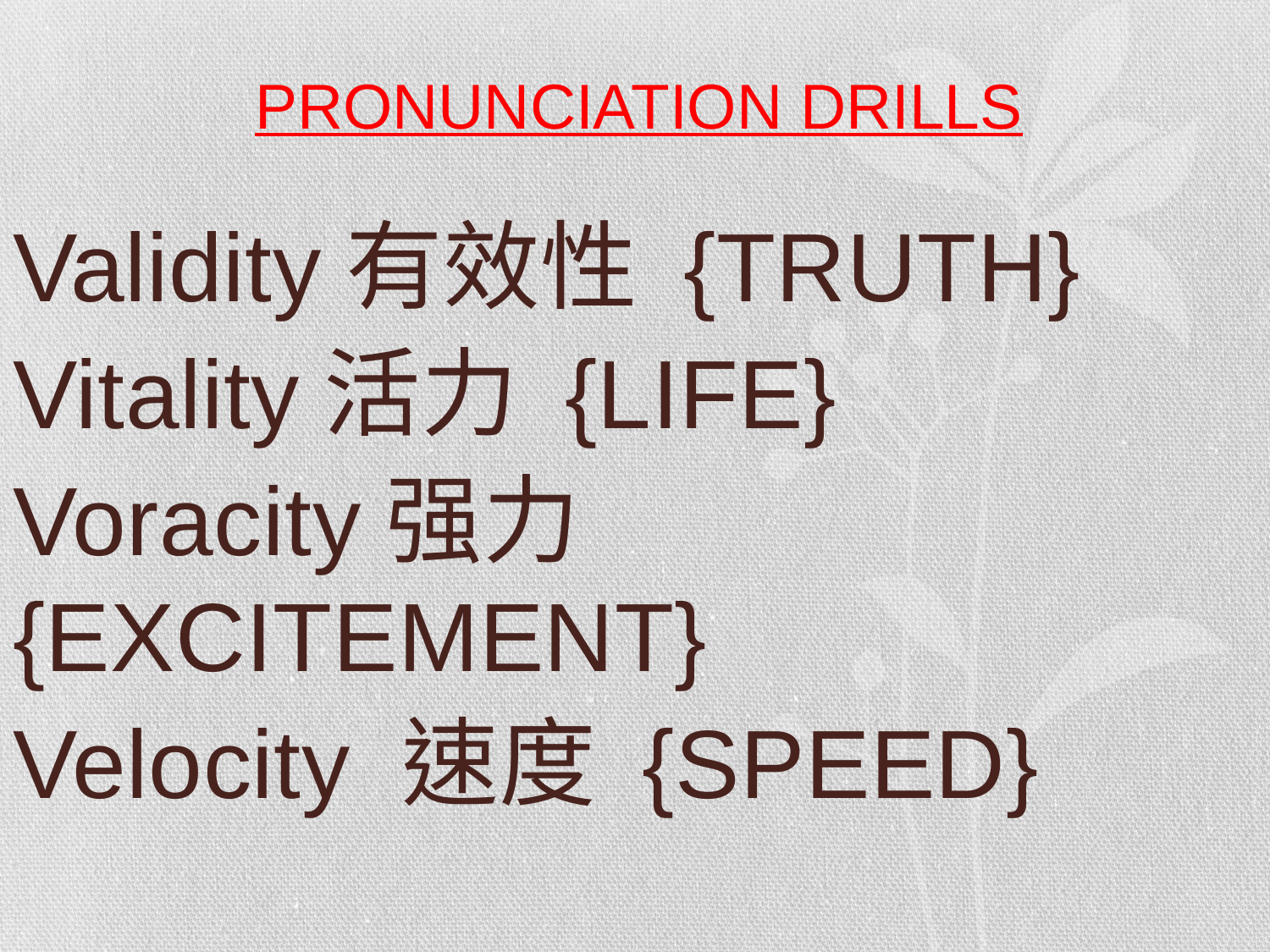

# PRONUNCIATION DRILLS
Validity有效性 {TRUTH}
Vitality活力 {LIFE}
Voracity强力 {EXCITEMENT}
Velocity 速度 {SPEED}